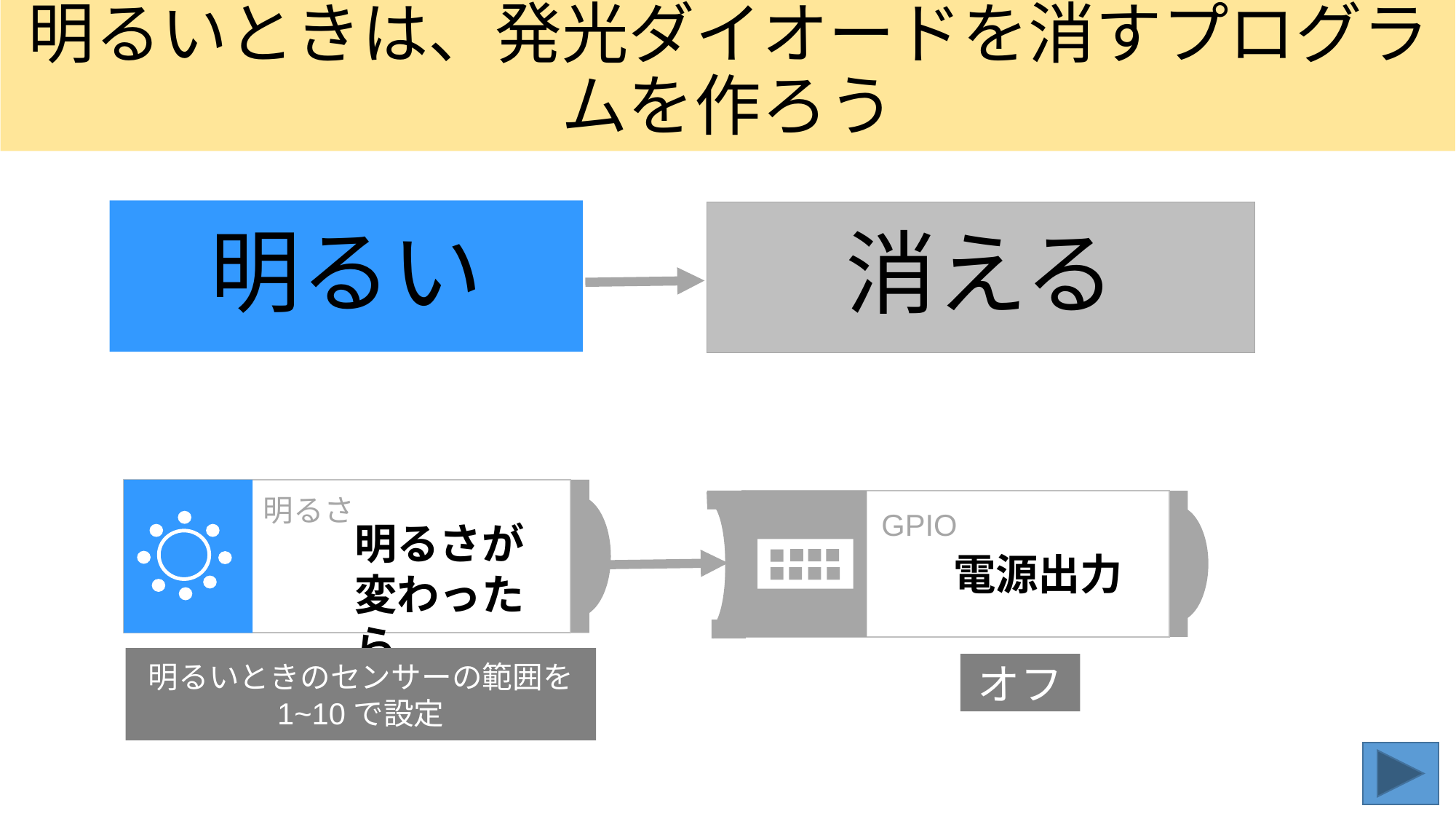

明るいときは、発光ダイオードを消すプログラムを作ろう
# 明るい
消える

明るさ
明るさが
変わったら

GPIO
電源出力
明るいときのセンサーの範囲を
1~10で設定
オフ